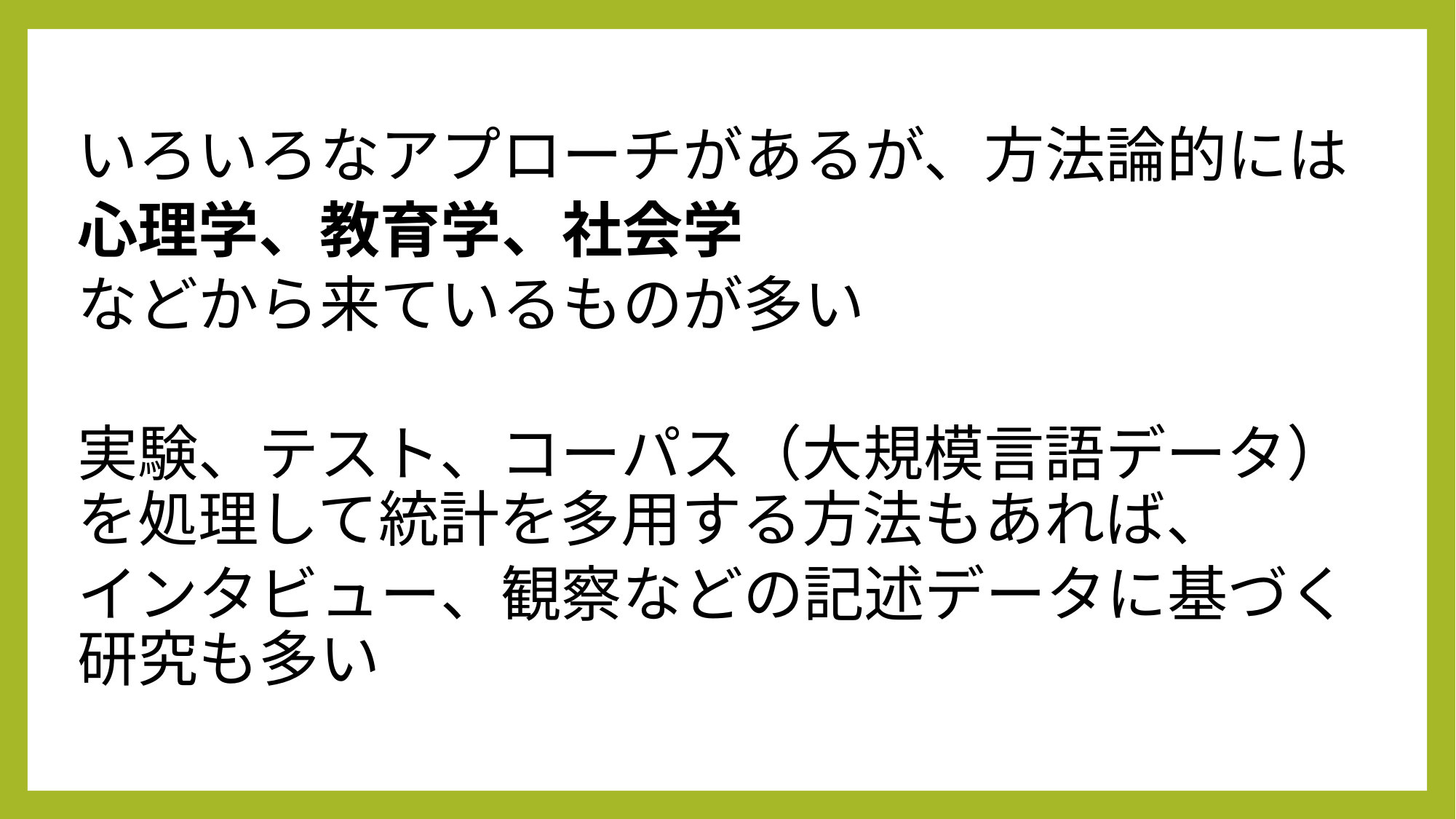

いろいろなアプローチがあるが、方法論的には
心理学、教育学、社会学
などから来ているものが多い

実験、テスト、コーパス（大規模言語データ）を処理して統計を多用する方法もあれば、
インタビュー、観察などの記述データに基づく研究も多い